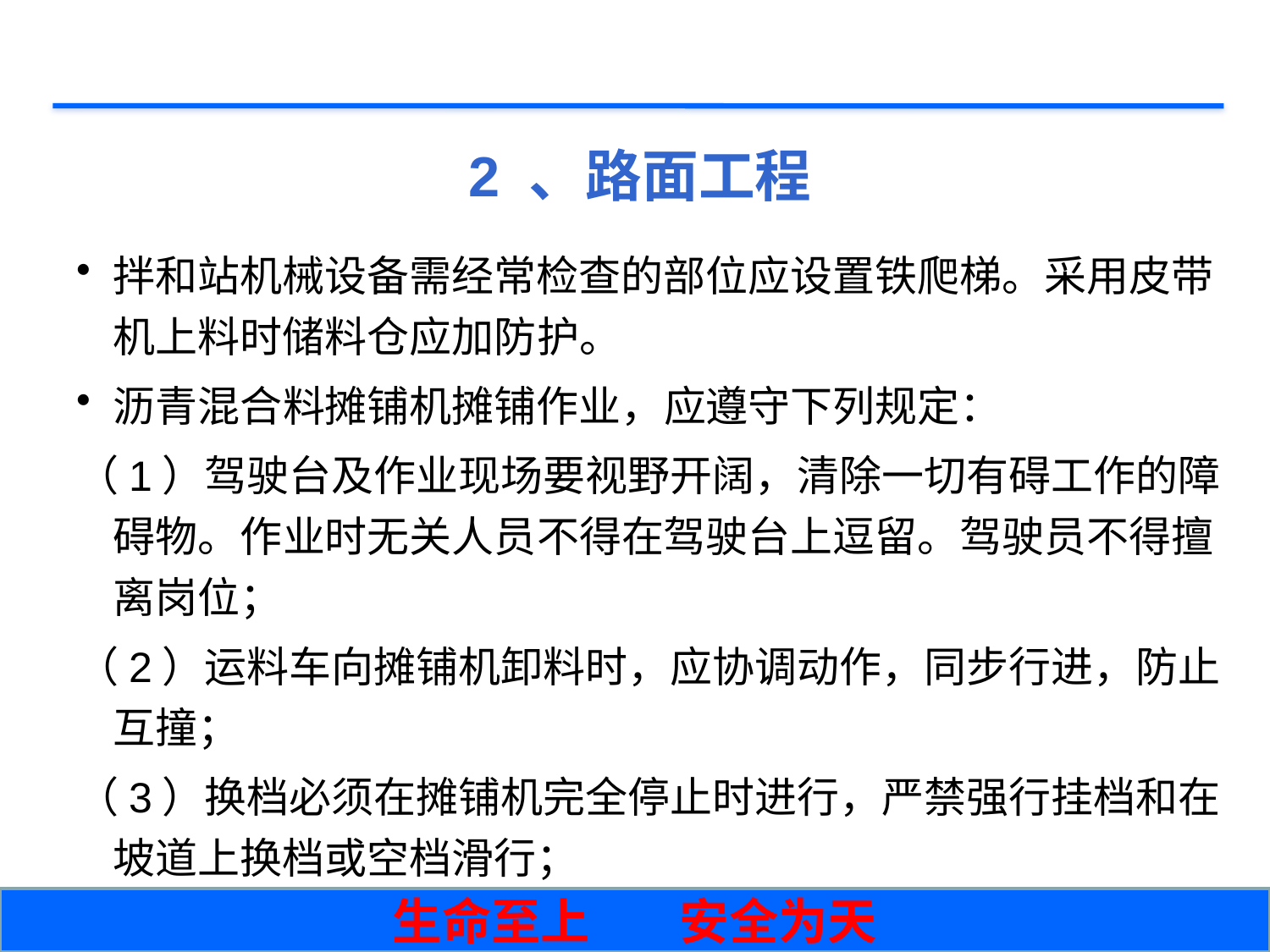

# 2 、路面工程
拌和站机械设备需经常检查的部位应设置铁爬梯。采用皮带机上料时储料仓应加防护。
沥青混合料摊铺机摊铺作业，应遵守下列规定：
（1）驾驶台及作业现场要视野开阔，清除一切有碍工作的障碍物。作业时无关人员不得在驾驶台上逗留。驾驶员不得擅离岗位；
（2）运料车向摊铺机卸料时，应协调动作，同步行进，防止互撞；
（3）换档必须在摊铺机完全停止时进行，严禁强行挂档和在坡道上换档或空档滑行；